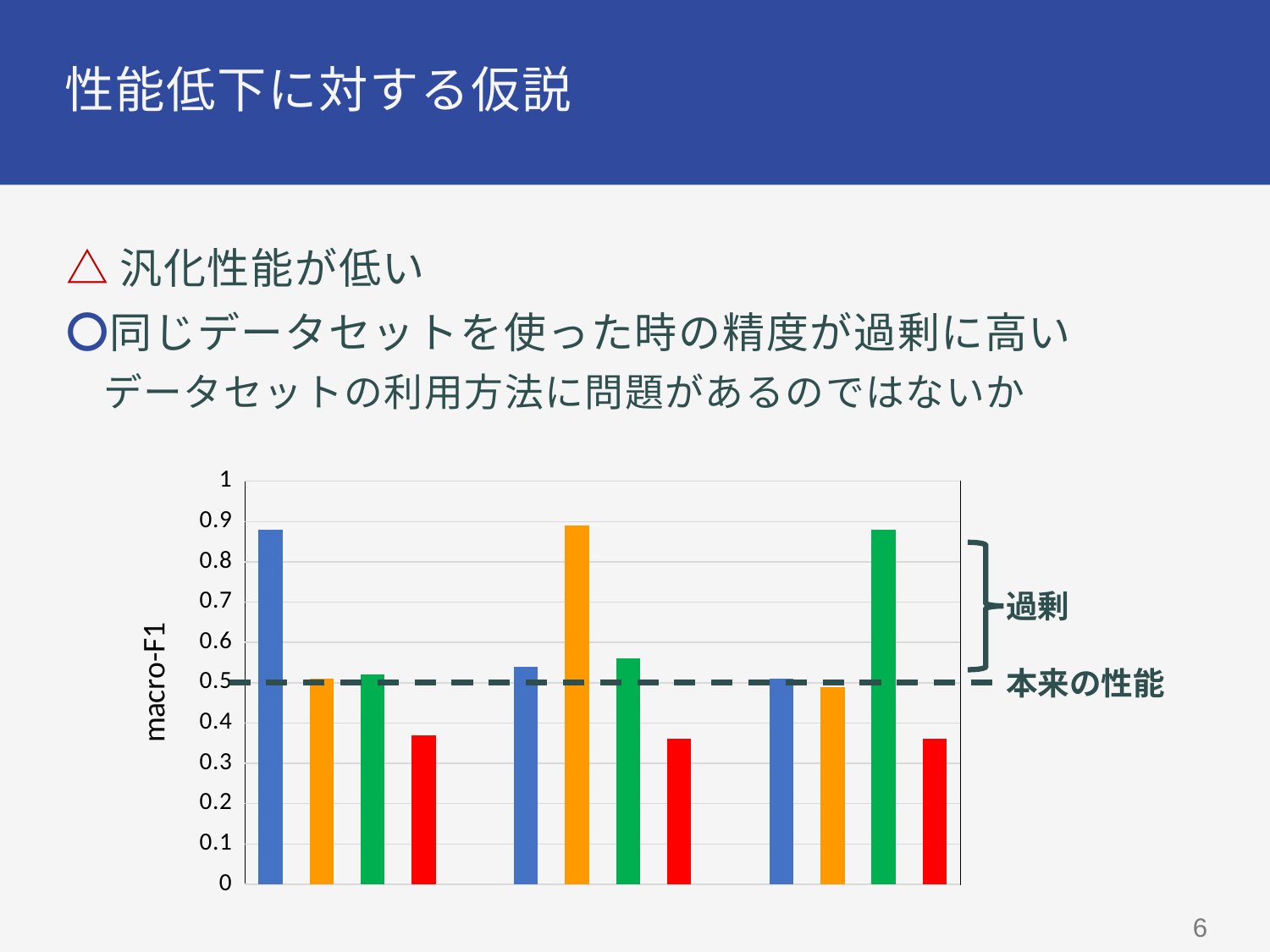

# 性能低下に対する仮説
△ 汎化性能が低い
〇同じデータセットを使った時の精度が過剰に高い
データセットの利用方法に問題があるのではないか

### Chart

| Category |  |
|---|---|
| A | 0.88 |
| B | 0.51 |
| C | 0.52 |
| D | 0.37 |
|  | None |
| A | 0.54 |
| B | 0.89 |
| C | 0.56 |
| D | 0.36 |
|  | None |
| A | 0.51 |
| B | 0.49 |
| C | 0.88 |
| D | 0.36 |
過剰
本来の性能
6